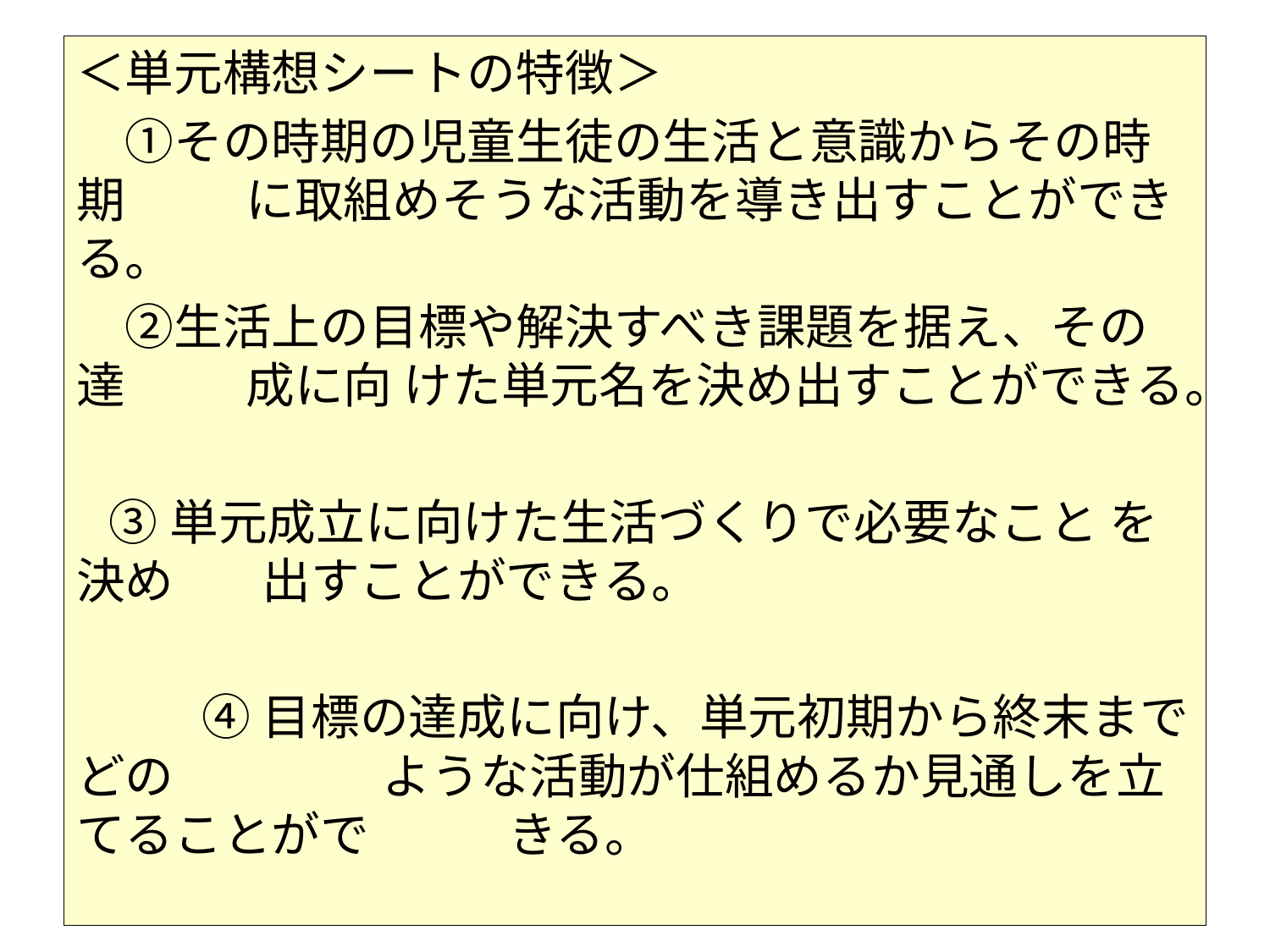

＜単元構想シートの特徴＞
　①その時期の児童生徒の生活と意識からその時期	    に取組めそうな活動を導き出すことができる。
　②生活上の目標や解決すべき課題を据え、その達  	    成に向 けた単元名を決め出すことができる。

   ③単元成立に向けた生活づくりで必要なこと を決め	　 出すことができる。

 	④目標の達成に向け、単元初期から終末まで どの   	     ような活動が仕組めるか見通しを立てることがで   	     きる。